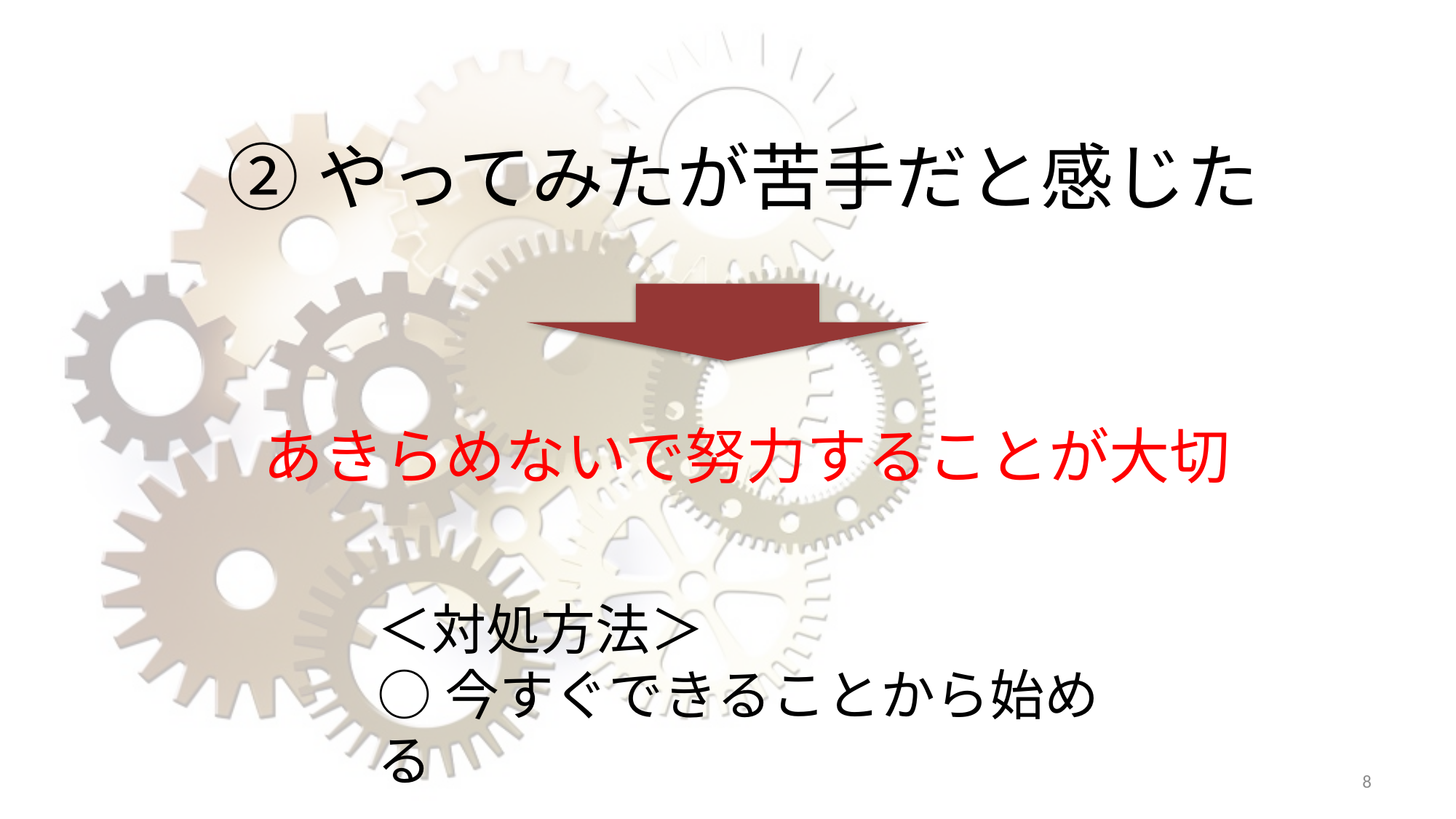

②やってみたが苦手だと感じた

あきらめないで努力することが大切
＜対処方法＞
○今すぐできることから始める
8